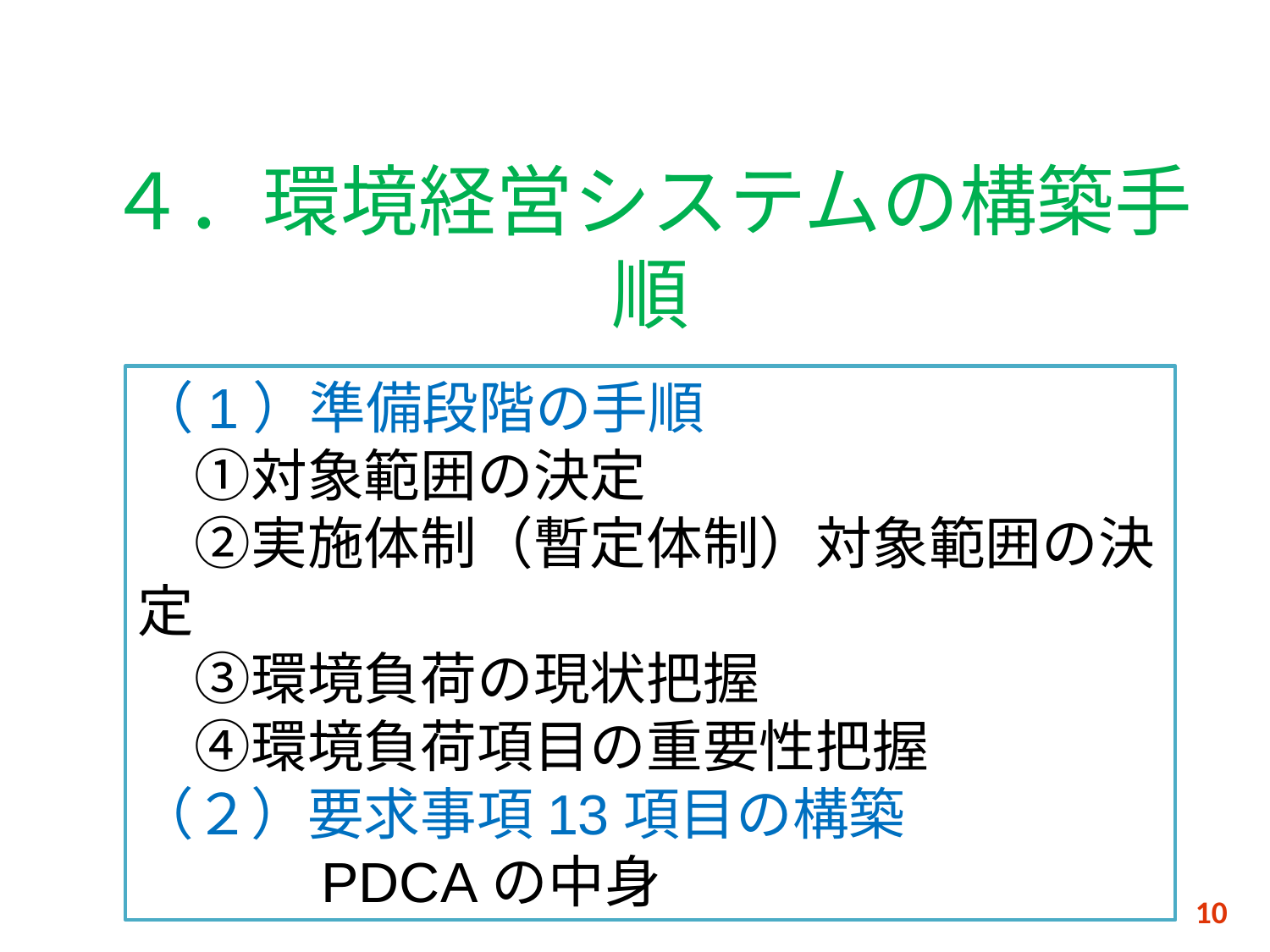

# ４．環境経営システムの構築手順
（1）準備段階の手順
　①対象範囲の決定
　②実施体制（暫定体制）対象範囲の決定
　③環境負荷の現状把握
　④環境負荷項目の重要性把握
（２）要求事項13項目の構築
　　　PDCAの中身
10